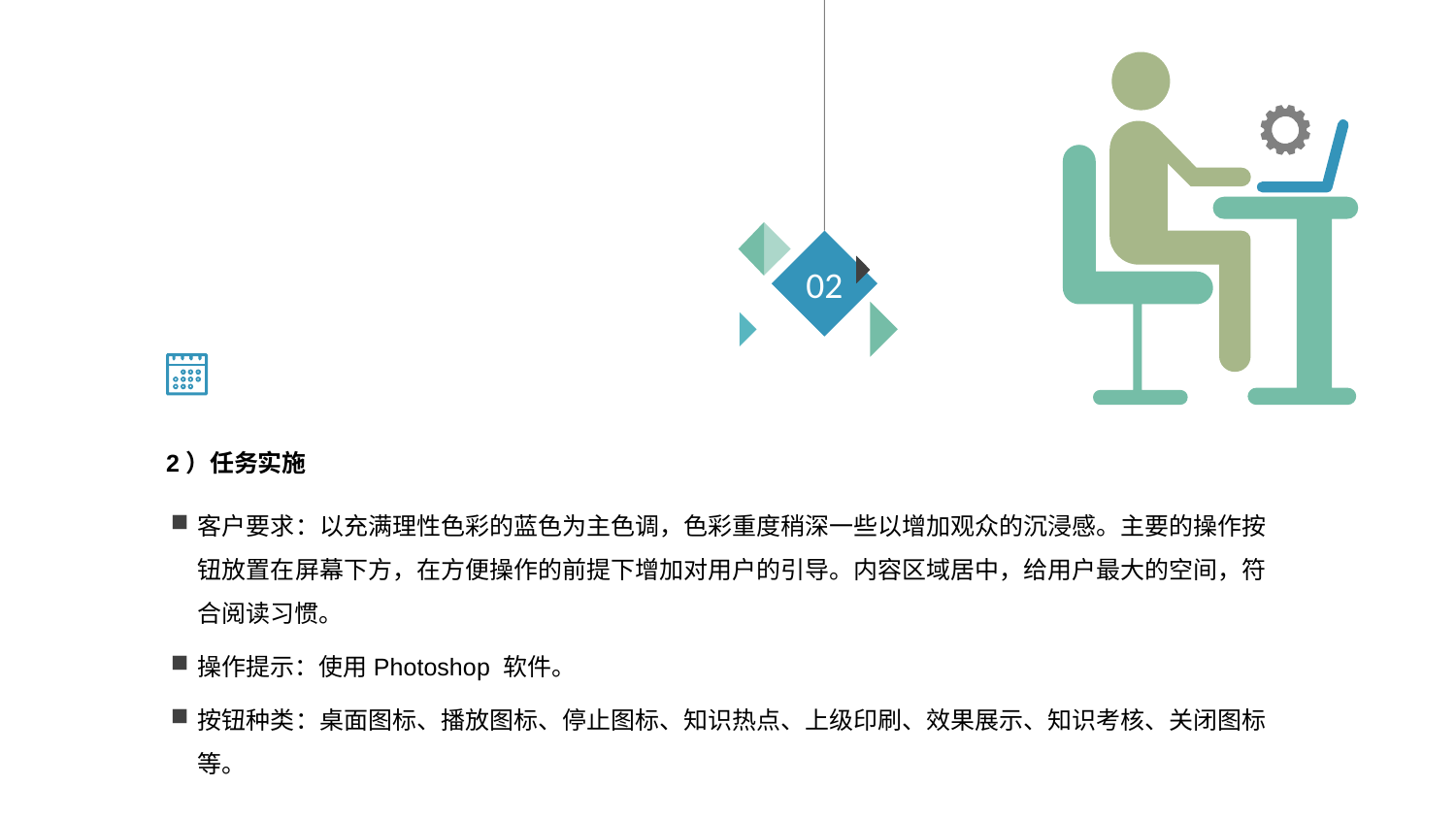

02

2）任务实施
客户要求：以充满理性色彩的蓝色为主色调，色彩重度稍深一些以增加观众的沉浸感。主要的操作按钮放置在屏幕下方，在方便操作的前提下增加对用户的引导。内容区域居中，给用户最大的空间，符合阅读习惯。
操作提示：使用Photoshop 软件。
按钮种类：桌面图标、播放图标、停止图标、知识热点、上级印刷、效果展示、知识考核、关闭图标等。